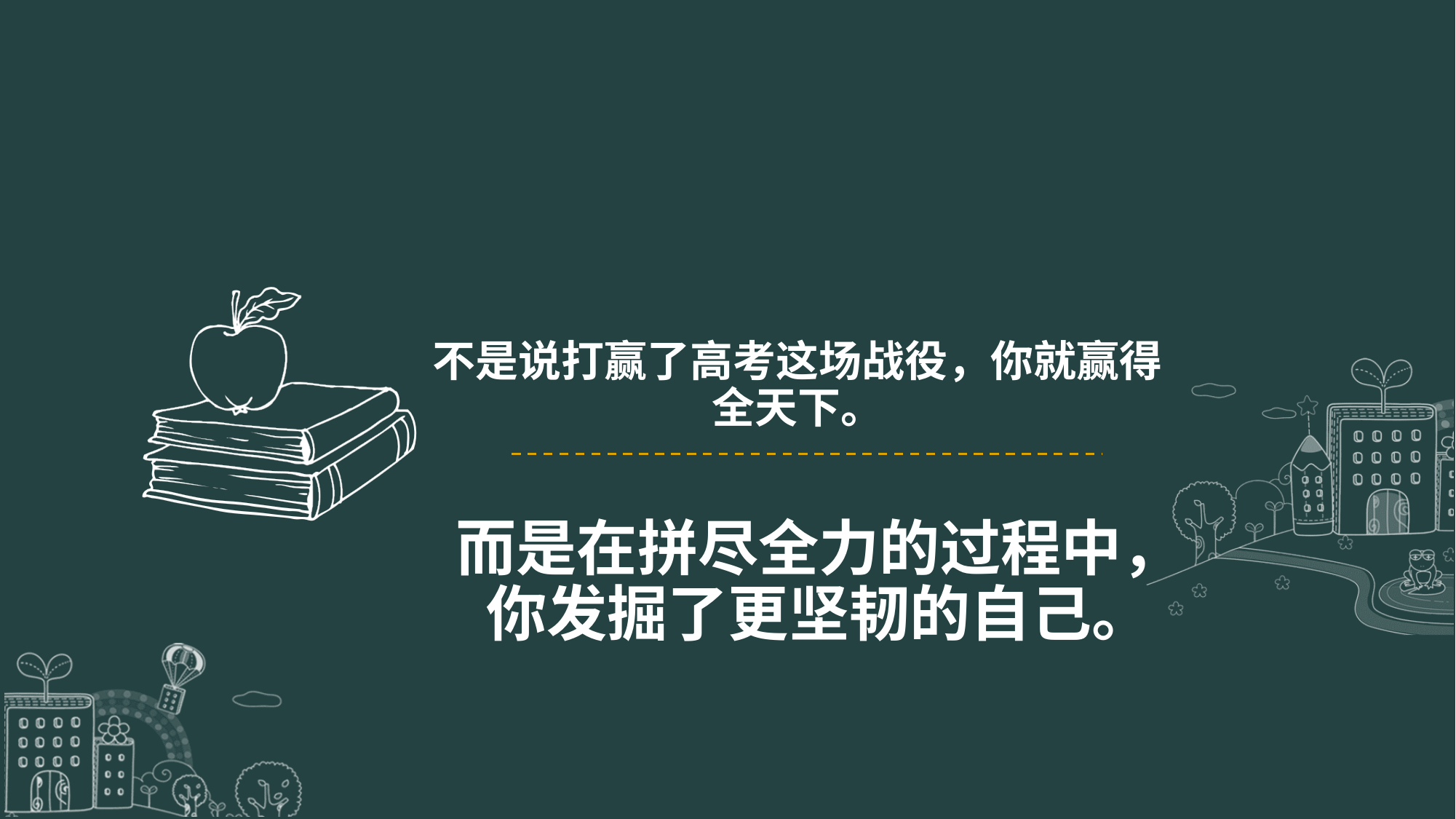

# 不是说打赢了高考这场战役，你就赢得全天下。
而是在拼尽全力的过程中，
你发掘了更坚韧的自己。